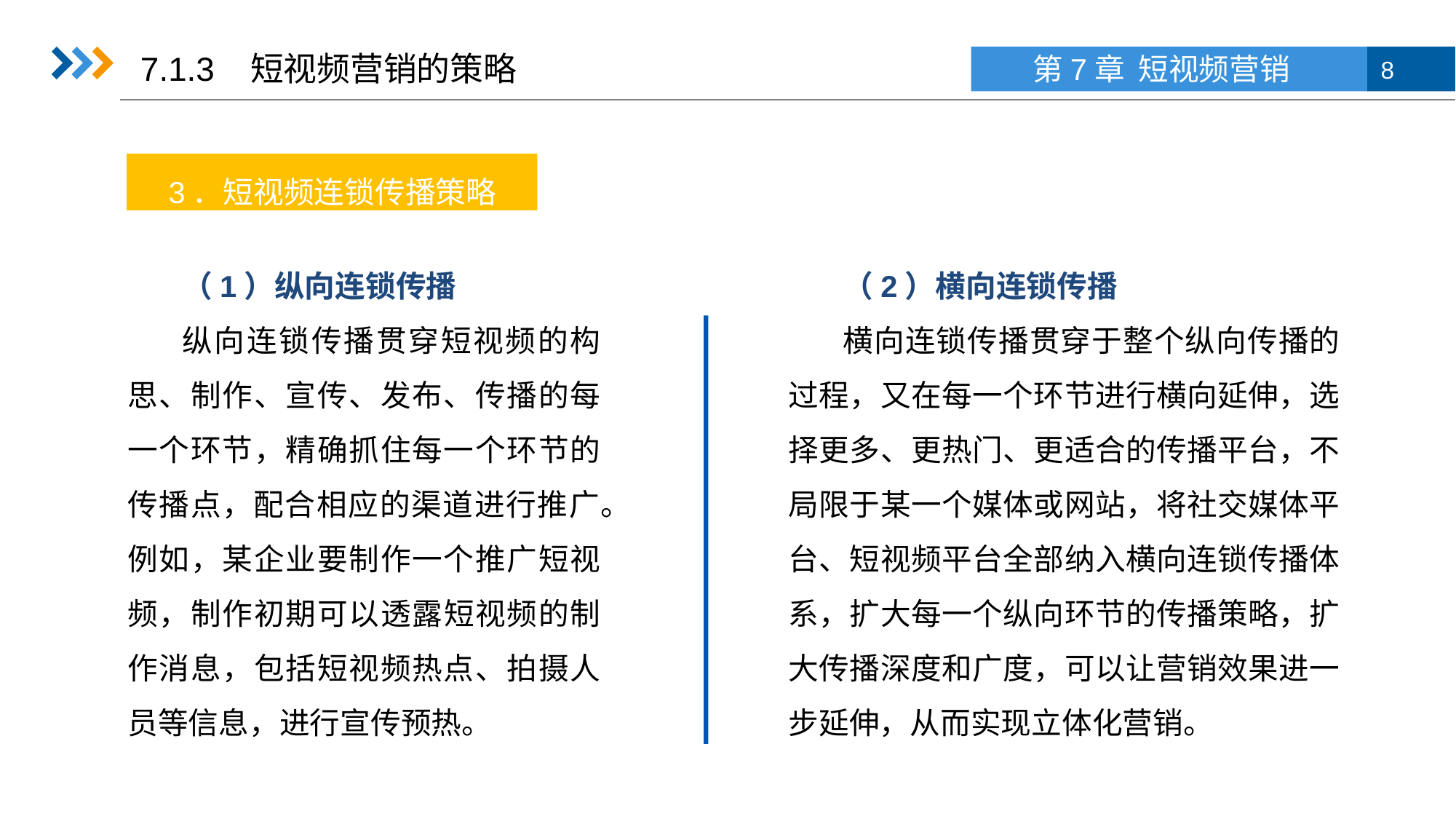

7.1.3   短视频营销的策略
3．短视频连锁传播策略
（1）纵向连锁传播
纵向连锁传播贯穿短视频的构思、制作、宣传、发布、传播的每一个环节，精确抓住每一个环节的传播点，配合相应的渠道进行推广。例如，某企业要制作一个推广短视频，制作初期可以透露短视频的制作消息，包括短视频热点、拍摄人员等信息，进行宣传预热。
（2）横向连锁传播
横向连锁传播贯穿于整个纵向传播的过程，又在每一个环节进行横向延伸，选择更多、更热门、更适合的传播平台，不局限于某一个媒体或网站，将社交媒体平台、短视频平台全部纳入横向连锁传播体系，扩大每一个纵向环节的传播策略，扩大传播深度和广度，可以让营销效果进一步延伸，从而实现立体化营销。